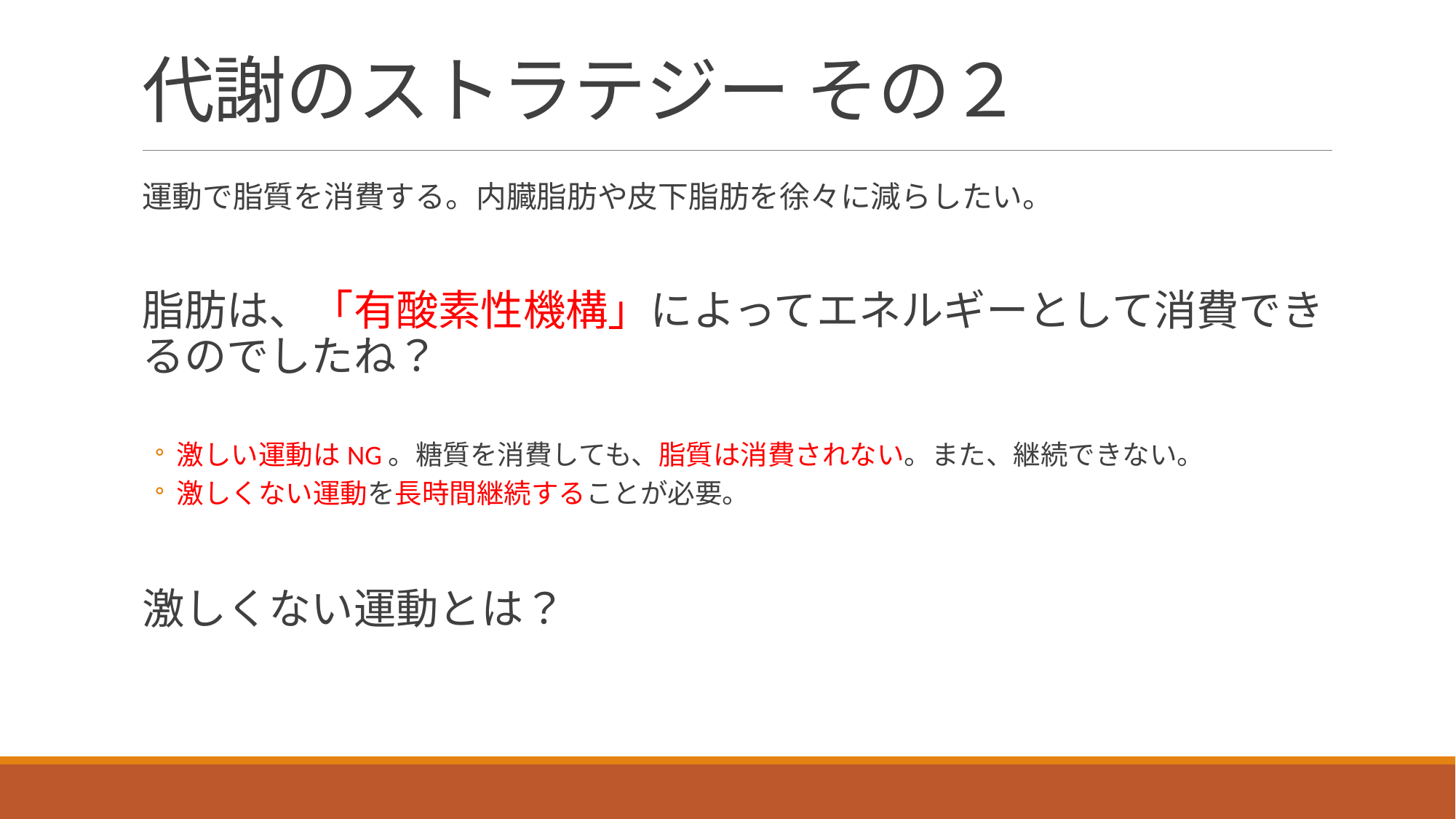

# 代謝のストラテジー その２
運動で脂質を消費する。内臓脂肪や皮下脂肪を徐々に減らしたい。

脂肪は、「有酸素性機構」によってエネルギーとして消費できるのでしたね？

激しい運動はNG。糖質を消費しても、脂質は消費されない。また、継続できない。
激しくない運動を長時間継続することが必要。

激しくない運動とは？